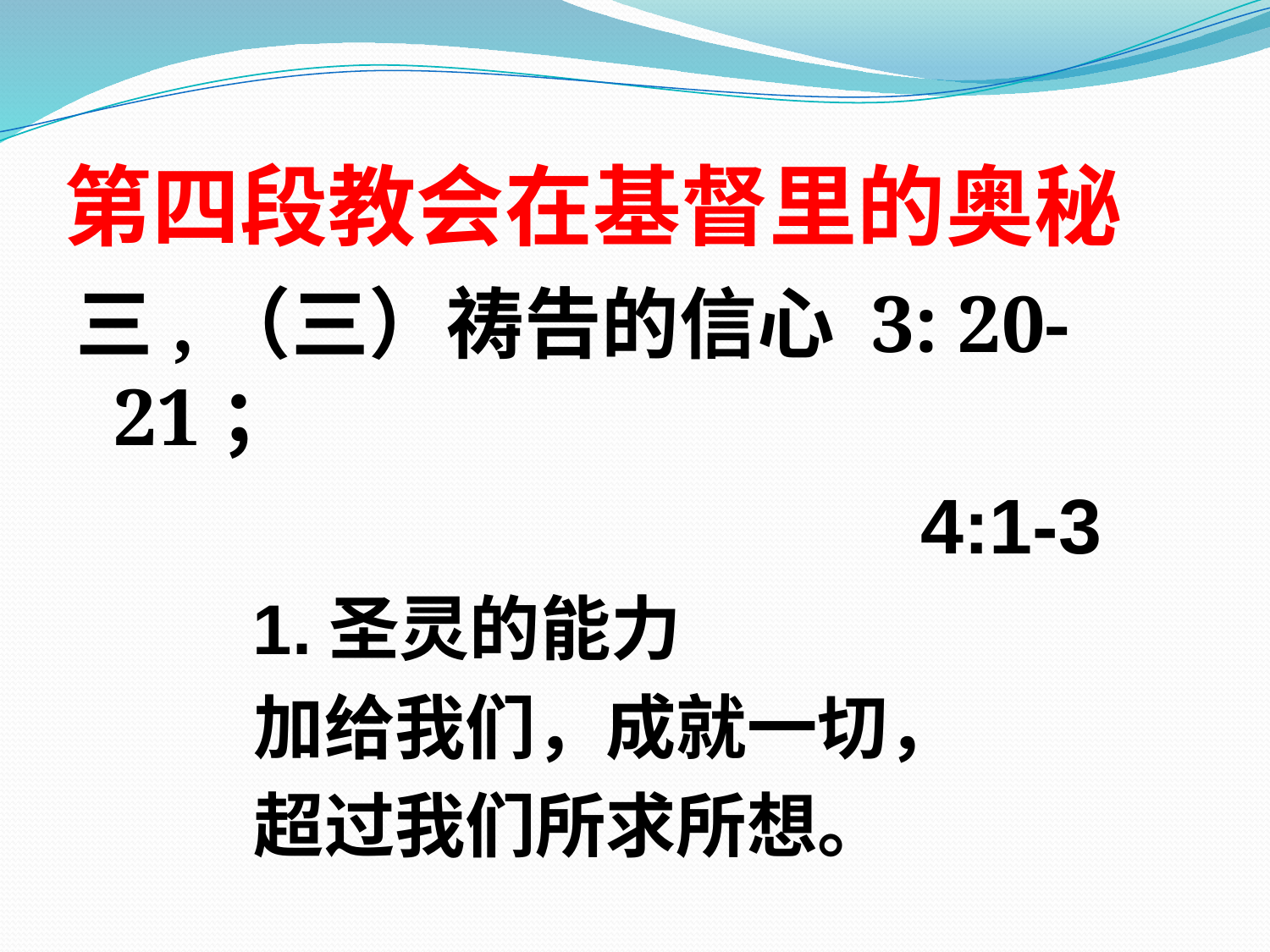

# 第四段教会在基督里的奥秘
三,（三）祷告的信心 3: 20-21；
                                          4:1-3
         1.圣灵的能力
          加给我们，成就一切，
          超过我们所求所想。